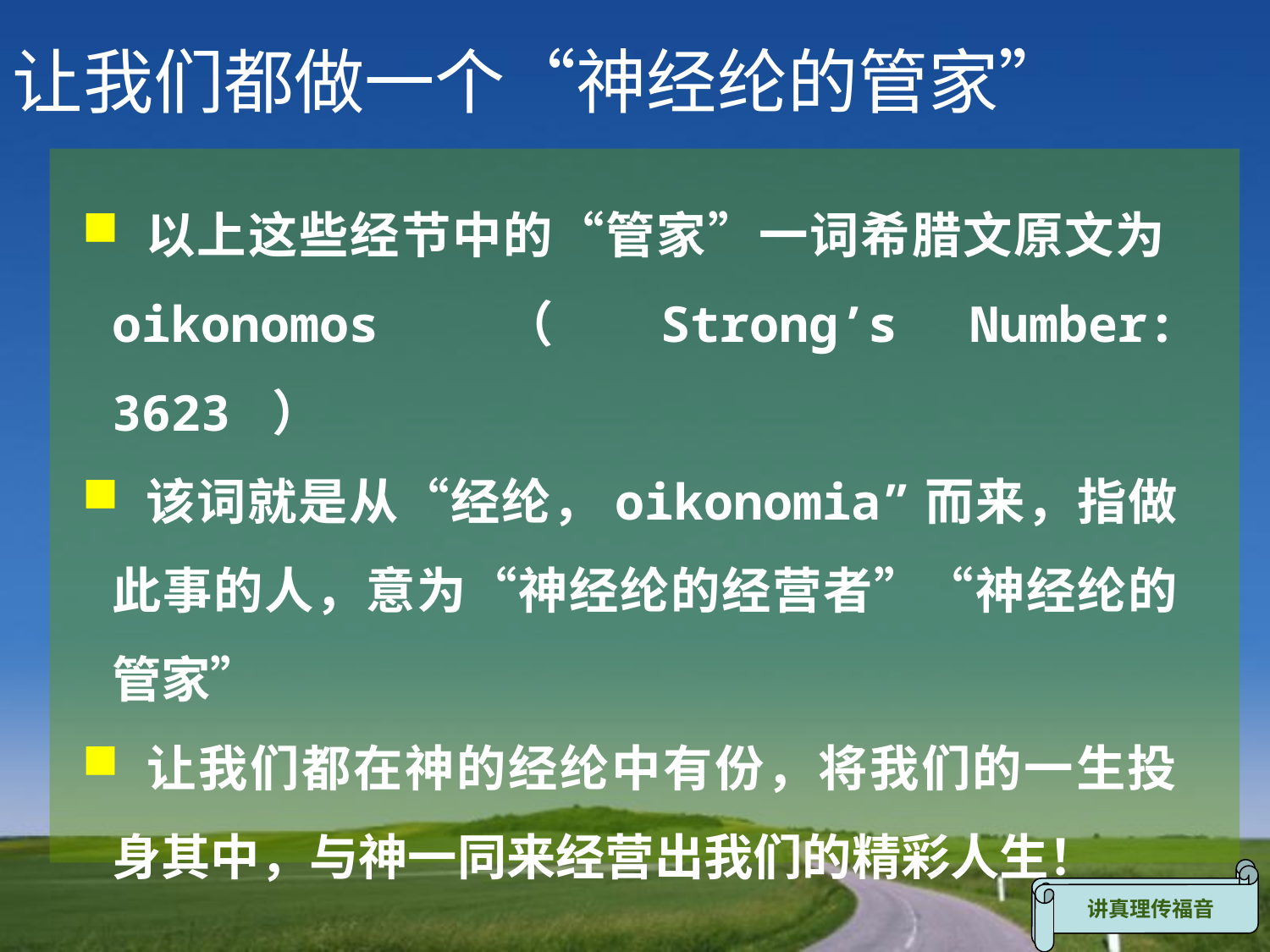

让我们都做一个“神经纶的管家”

 以上这些经节中的“管家”一词希腊文原文为oikonomos （ Strong’s Number: 3623 ）
 该词就是从“经纶，oikonomia”而来，指做此事的人，意为“神经纶的经营者”“神经纶的管家”
 让我们都在神的经纶中有份，将我们的一生投身其中，与神一同来经营出我们的精彩人生！
神经纶中的经营
讲真理传福音